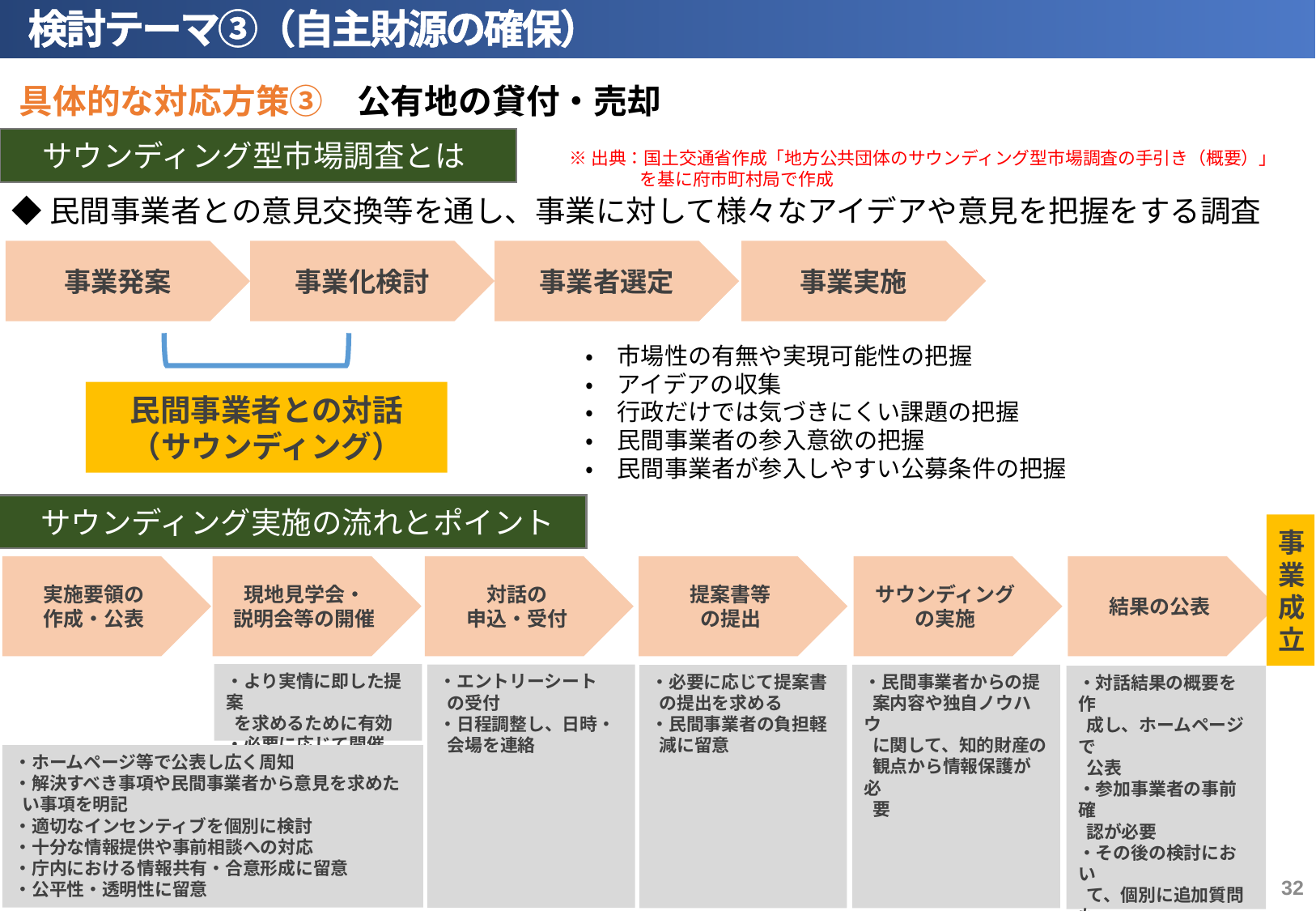

検討テーマ③（自主財源の確保）
具体的な対応方策③　公有地の貸付・売却
　サウンディング型市場調査とは
◆民間事業者との意見交換等を通し、事業に対して様々なアイデアや意見を把握をする調査

※出典：国土交通省作成「地方公共団体のサウンディング型市場調査の手引き（概要）」
　　　　を基に府市町村局で作成
事業実施
事業発案
事業化検討
事業者選定

・　市場性の有無や実現可能性の把握
・　アイデアの収集
・　行政だけでは気づきにくい課題の把握
・　民間事業者の参入意欲の把握
・　民間事業者が参入しやすい公募条件の把握
民間事業者との対話
（サウンディング）
　サウンディング実施の流れとポイント
事業成立
提案書等
の提出
結果の公表
実施要領の
作成・公表
現地見学会・
説明会等の開催
対話の
申込・受付
サウンディング
の実施
・より実情に即した提案
 を求めるために有効
・必要に応じて開催
・エントリーシート
 の受付
・日程調整し、日時・
 会場を連絡
・民間事業者からの提
 案内容や独自ノウハウ
 に関して、知的財産の
 観点から情報保護が必
 要
・必要に応じて提案書
 の提出を求める
・民間事業者の負担軽
 減に留意
・対話結果の概要を作
 成し、ホームページで
 公表
・参加事業者の事前確
 認が必要
・その後の検討におい
 て、個別に追加質問も
 有効
・ホームページ等で公表し広く周知
・解決すべき事項や民間事業者から意見を求めた
 い事項を明記
・適切なインセンティブを個別に検討
・十分な情報提供や事前相談への対応
・庁内における情報共有・合意形成に留意
・公平性・透明性に留意
32